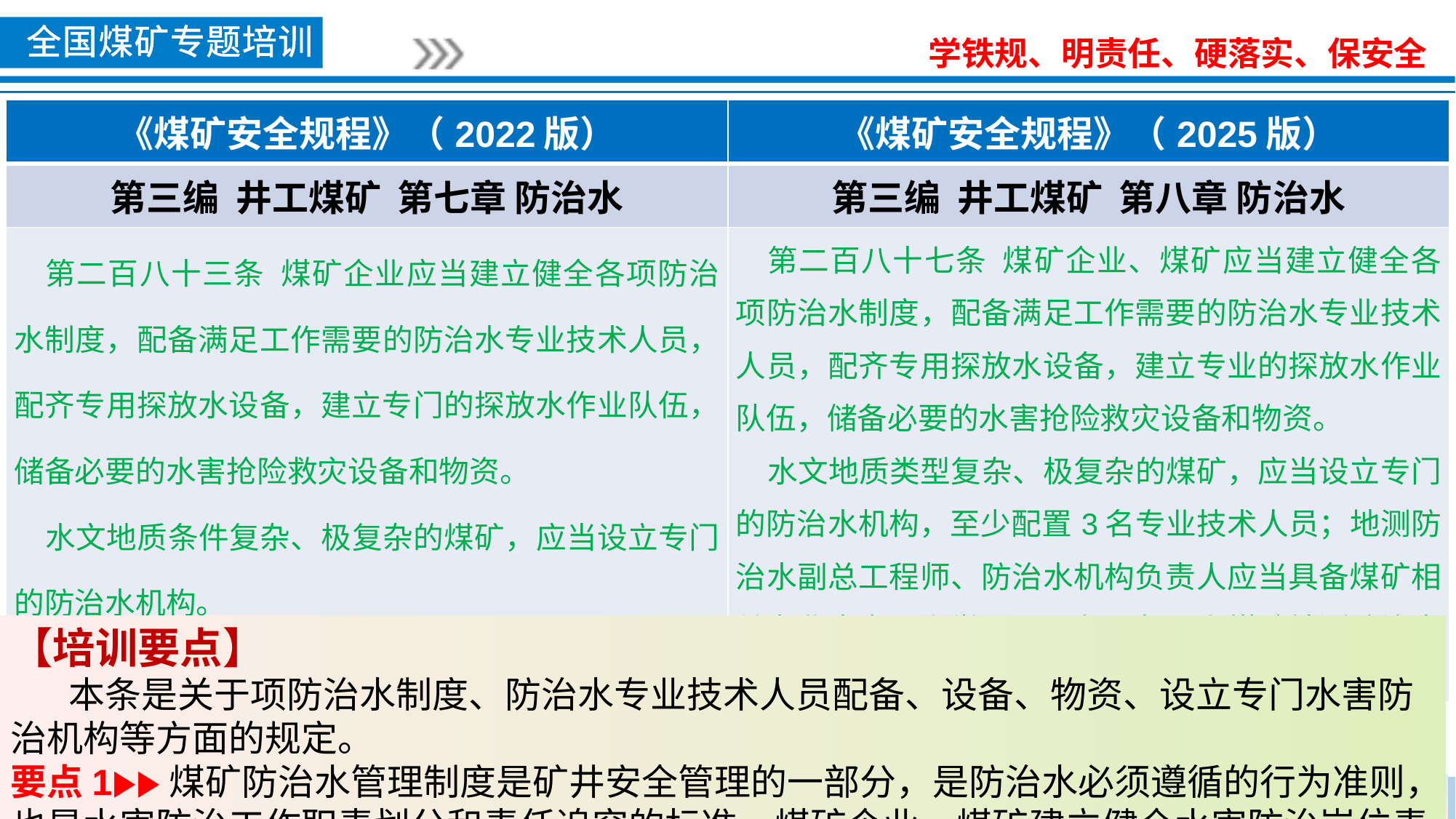

| 《煤矿安全规程》（2022版） | 《煤矿安全规程》（2025版） |
| --- | --- |
| 第三编 井工煤矿 第七章 防治水 | 第三编 井工煤矿 第八章 防治水 |
| 第二百八十三条 煤矿企业应当建立健全各项防治水制度，配备满足工作需要的防治水专业技术人员，配齐专用探放水设备，建立专门的探放水作业队伍，储备必要的水害抢险救灾设备和物资。 水文地质条件复杂、极复杂的煤矿，应当设立专门的防治水机构。 | 第二百八十七条 煤矿企业、煤矿应当建立健全各项防治水制度，配备满足工作需要的防治水专业技术人员，配齐专用探放水设备，建立专业的探放水作业队伍，储备必要的水害抢险救灾设备和物资。 水文地质类型复杂、极复杂的煤矿，应当设立专门的防治水机构，至少配置3名专业技术人员；地测防治水副总工程师、防治水机构负责人应当具备煤矿相关专业大专以上学历，具有5年以上煤矿地测防治水相关工作经历。 |
【培训要点】
      本条是关于项防治水制度、防治水专业技术人员配备、设备、物资、设立专门水害防治机构等方面的规定。
要点1▶▶煤矿防治水管理制度是矿井安全管理的一部分，是防治水必须遵循的行为准则，也是水害防治工作职责划分和责任追究的标准。煤矿企业、煤矿建立健全水害防治岗位责